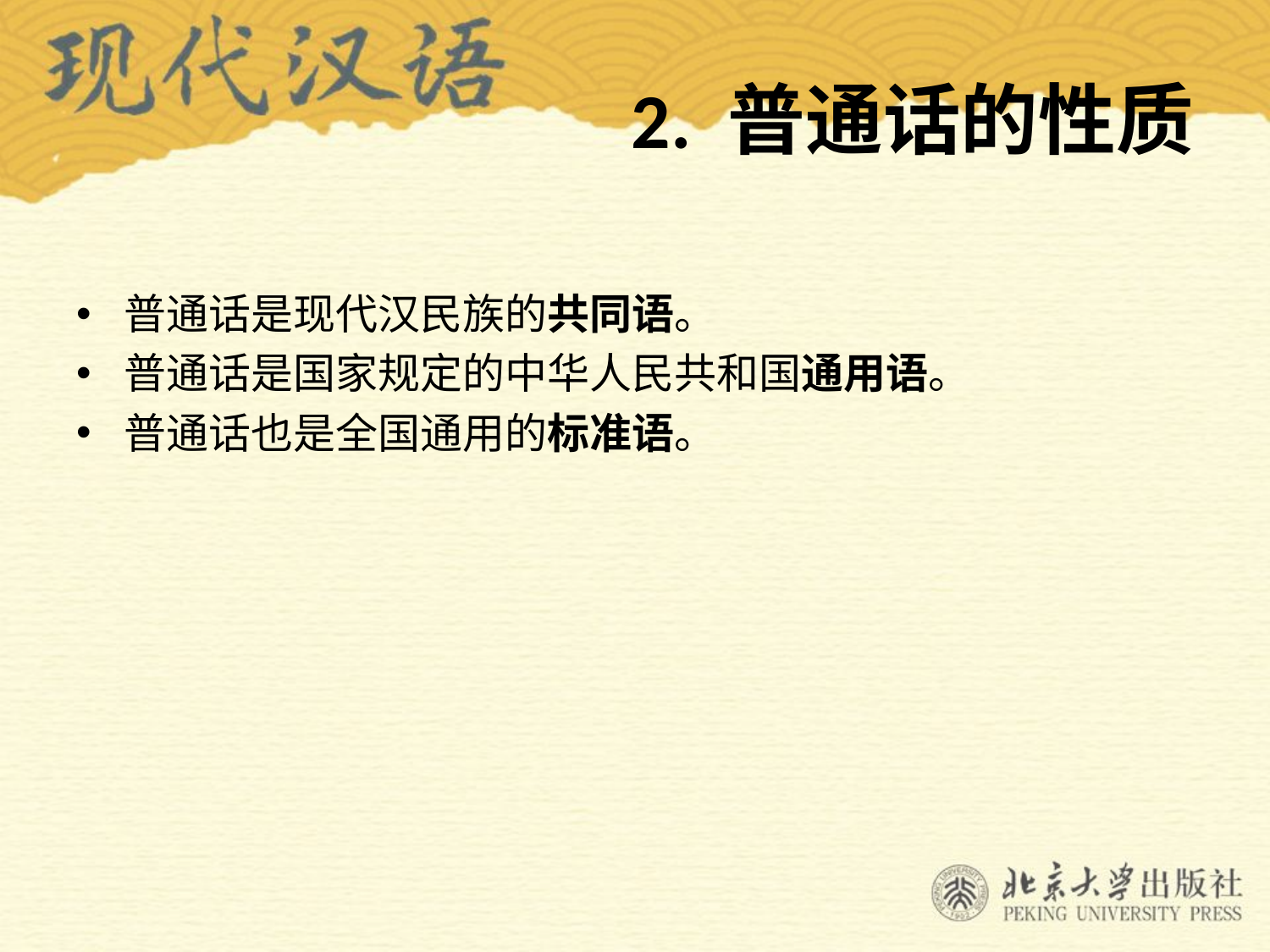

# 2. 普通话的性质

普通话是现代汉民族的共同语。
普通话是国家规定的中华人民共和国通用语。
普通话也是全国通用的标准语。